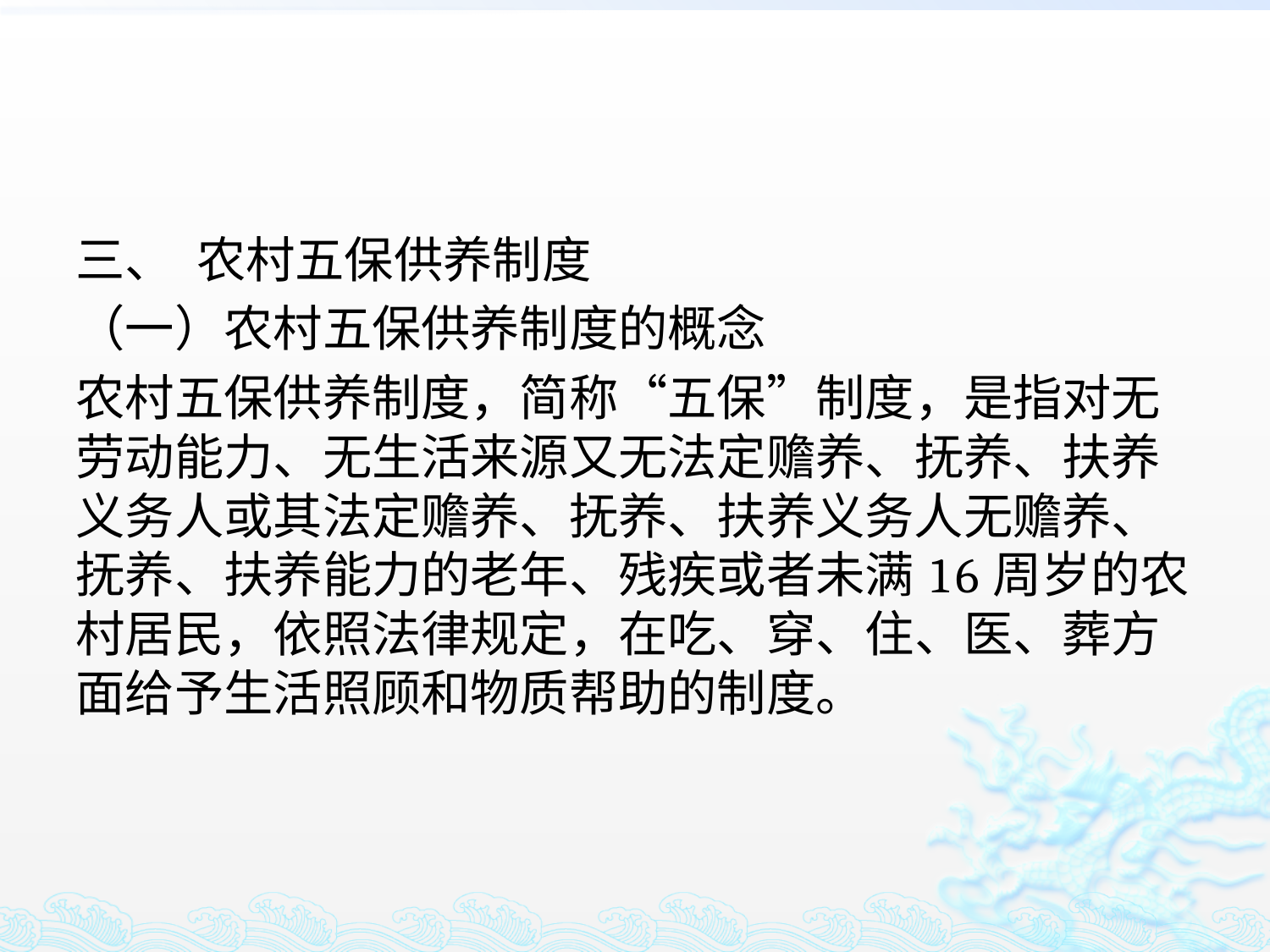

#
三、  农村五保供养制度
（一）农村五保供养制度的概念
农村五保供养制度，简称“五保”制度，是指对无劳动能力、无生活来源又无法定赡养、抚养、扶养义务人或其法定赡养、抚养、扶养义务人无赡养、抚养、扶养能力的老年、残疾或者未满16周岁的农村居民，依照法律规定，在吃、穿、住、医、葬方面给予生活照顾和物质帮助的制度。